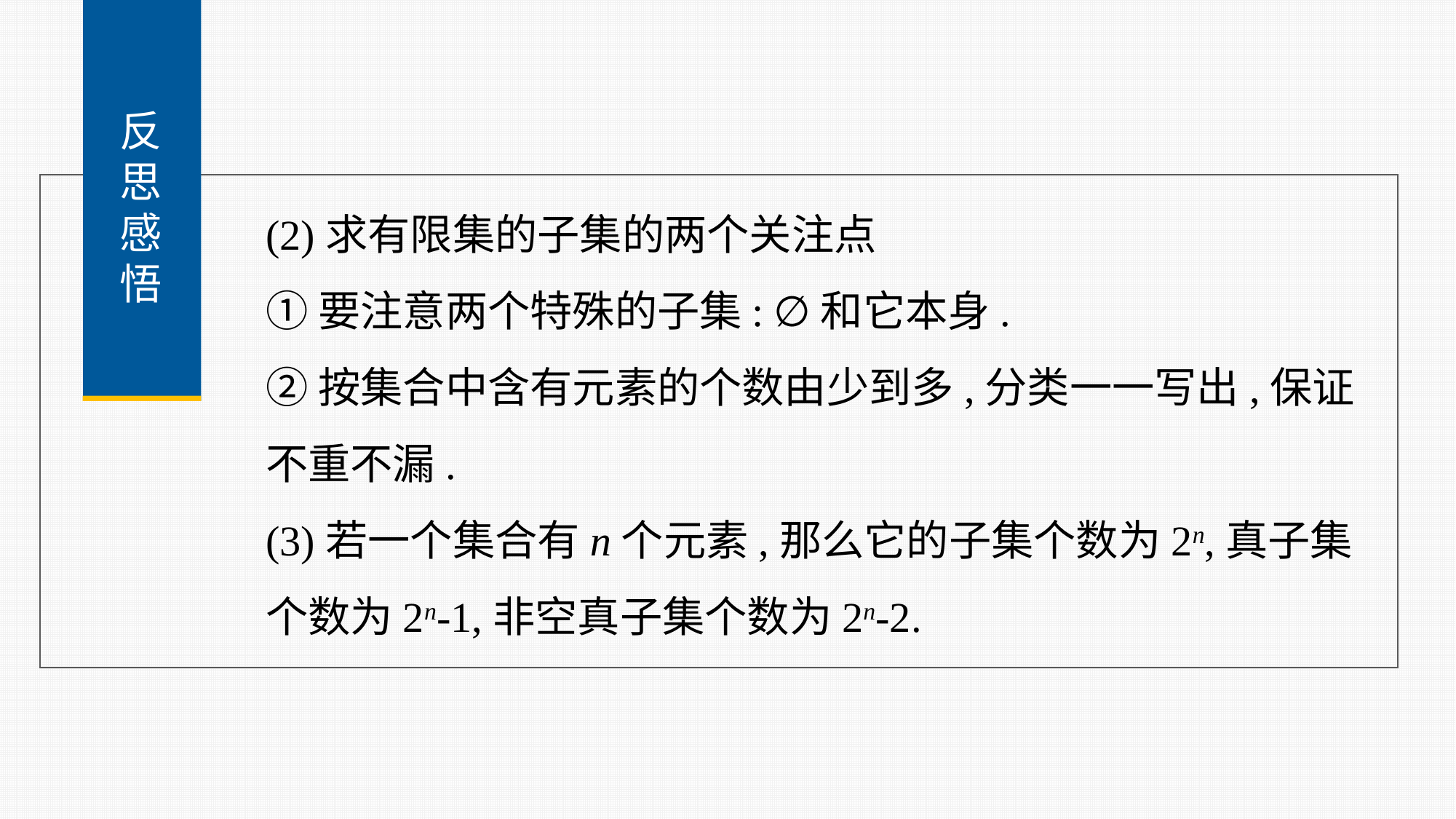

反
思
感
悟

(2)求有限集的子集的两个关注点
①要注意两个特殊的子集: ∅和它本身.
②按集合中含有元素的个数由少到多,分类一一写出,保证不重不漏.
(3)若一个集合有n个元素,那么它的子集个数为2n,真子集个数为2n-1,非空真子集个数为2n-2.